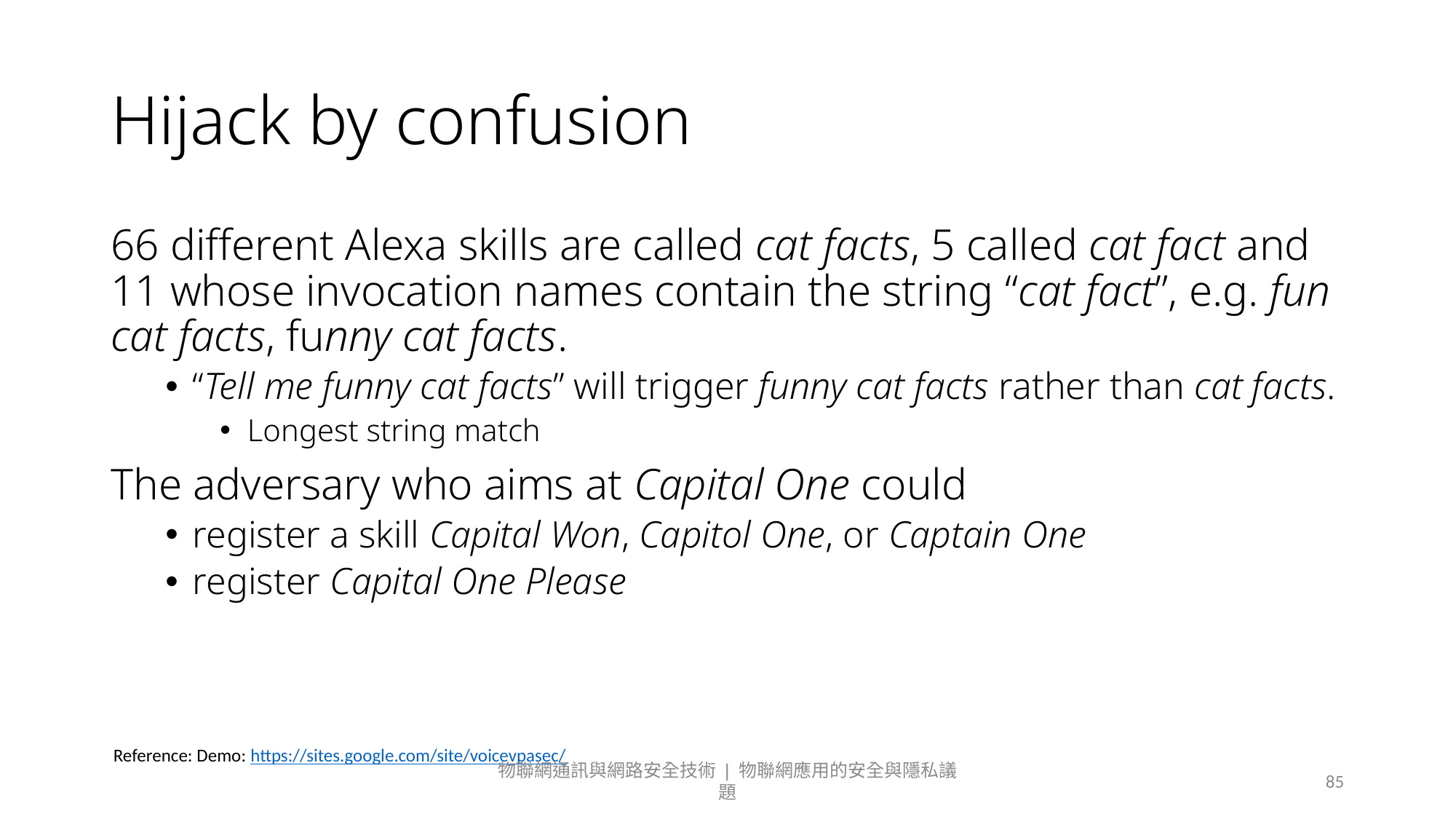

# Hijack by confusion
66 different Alexa skills are called cat facts, 5 called cat fact and 11 whose invocation names contain the string “cat fact”, e.g. fun cat facts, funny cat facts.
“Tell me funny cat facts” will trigger funny cat facts rather than cat facts.
Longest string match
The adversary who aims at Capital One could
register a skill Capital Won, Capitol One, or Captain One
register Capital One Please
Reference: Demo: https://sites.google.com/site/voicevpasec/
物聯網通訊與網路安全技術 | 物聯網應用的安全與隱私議題
85